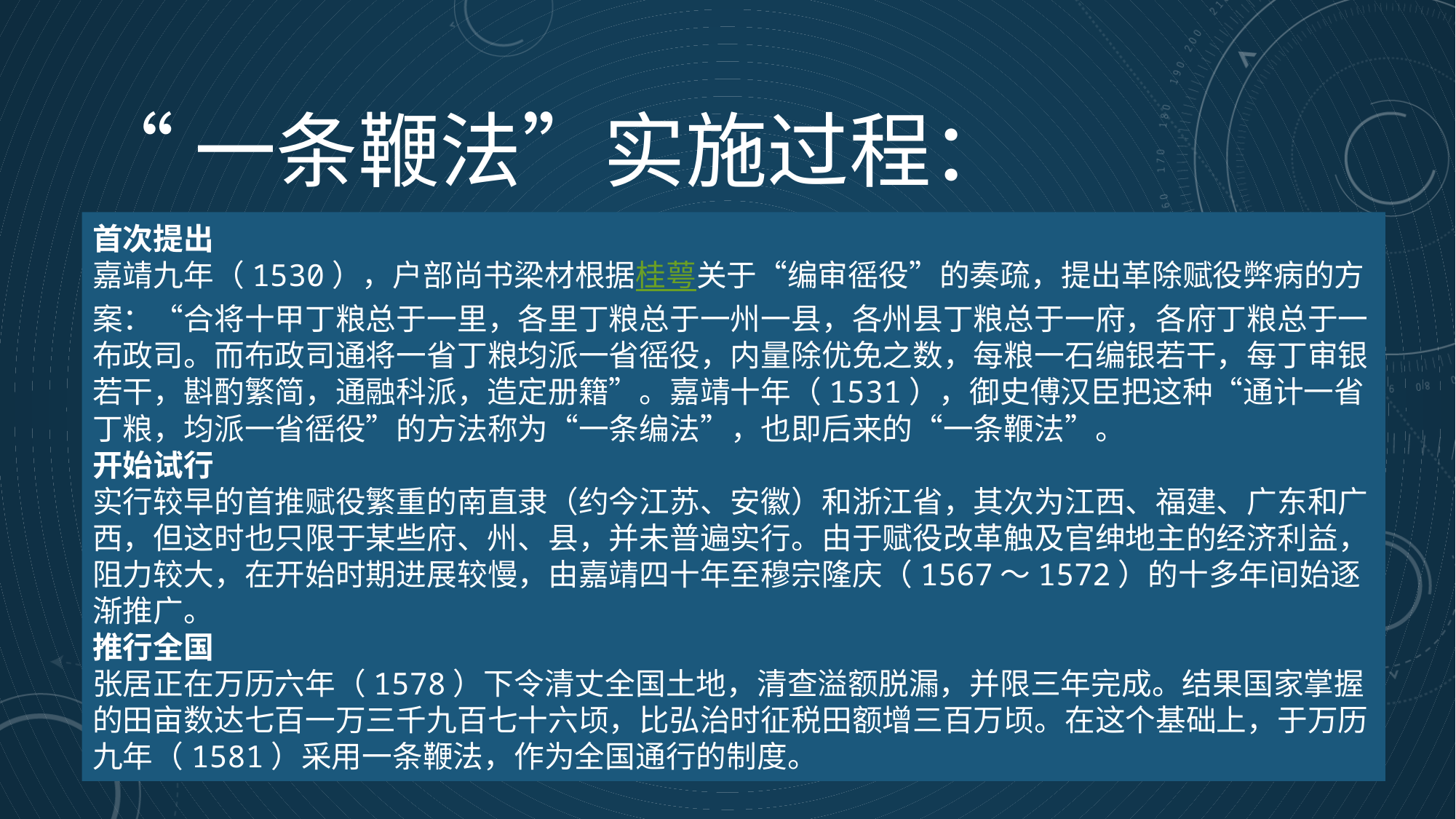

# “一条鞭法”实施过程：
首次提出
嘉靖九年（1530），户部尚书梁材根据桂萼关于“编审徭役”的奏疏，提出革除赋役弊病的方案：“合将十甲丁粮总于一里，各里丁粮总于一州一县，各州县丁粮总于一府，各府丁粮总于一布政司。而布政司通将一省丁粮均派一省徭役，内量除优免之数，每粮一石编银若干，每丁审银若干，斟酌繁简，通融科派，造定册籍”。嘉靖十年（1531），御史傅汉臣把这种“通计一省丁粮，均派一省徭役”的方法称为“一条编法”，也即后来的“一条鞭法”。
开始试行
实行较早的首推赋役繁重的南直隶（约今江苏、安徽）和浙江省，其次为江西、福建、广东和广西，但这时也只限于某些府、州、县，并未普遍实行。由于赋役改革触及官绅地主的经济利益，阻力较大，在开始时期进展较慢，由嘉靖四十年至穆宗隆庆（1567～1572）的十多年间始逐渐推广。
推行全国
张居正在万历六年（1578）下令清丈全国土地，清查溢额脱漏，并限三年完成。结果国家掌握的田亩数达七百一万三千九百七十六顷，比弘治时征税田额增三百万顷。在这个基础上，于万历九年（1581）采用一条鞭法，作为全国通行的制度。